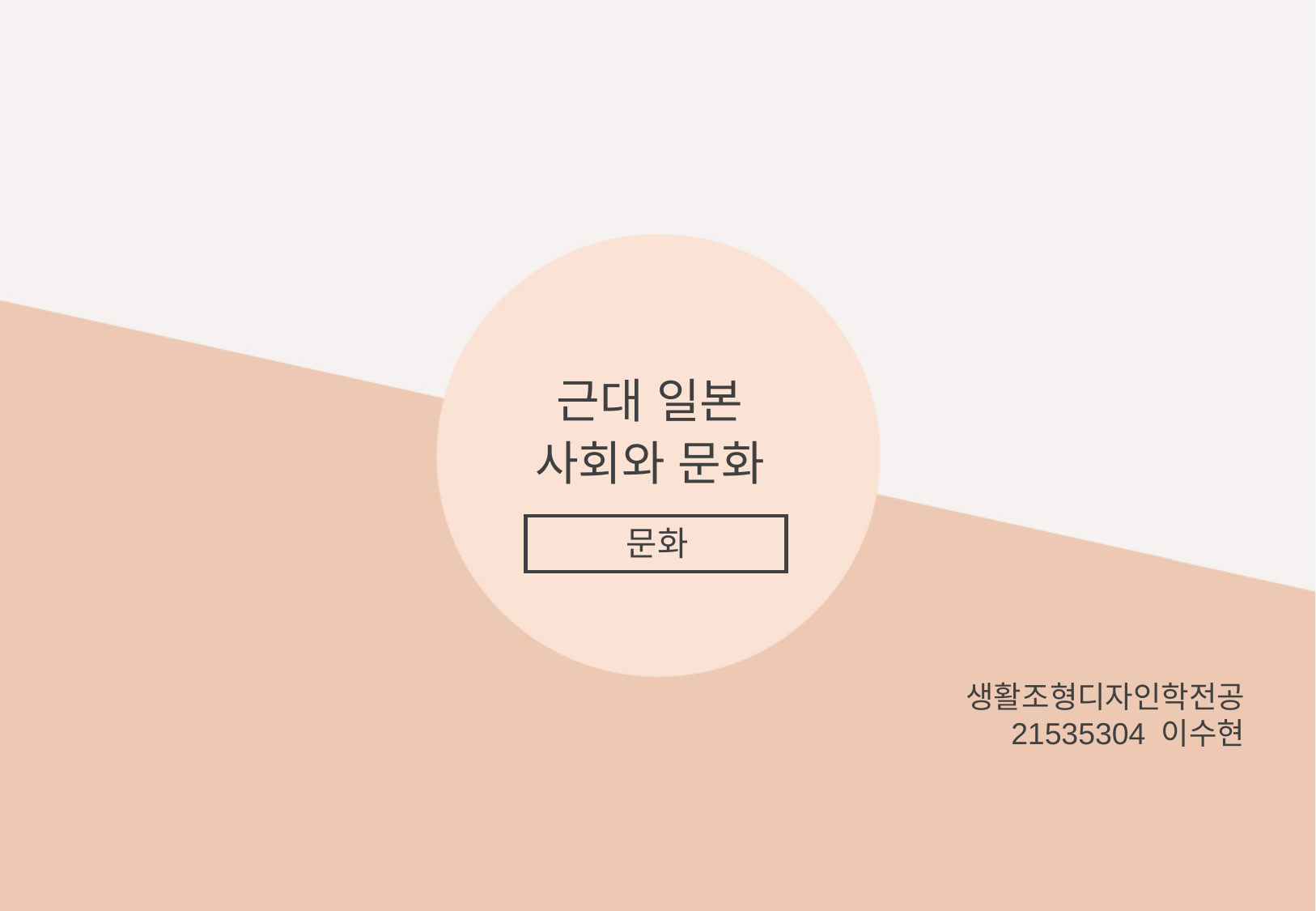

근대 일본

사회와 문화

문화
생활조형디자인학전공
21535304 이수현